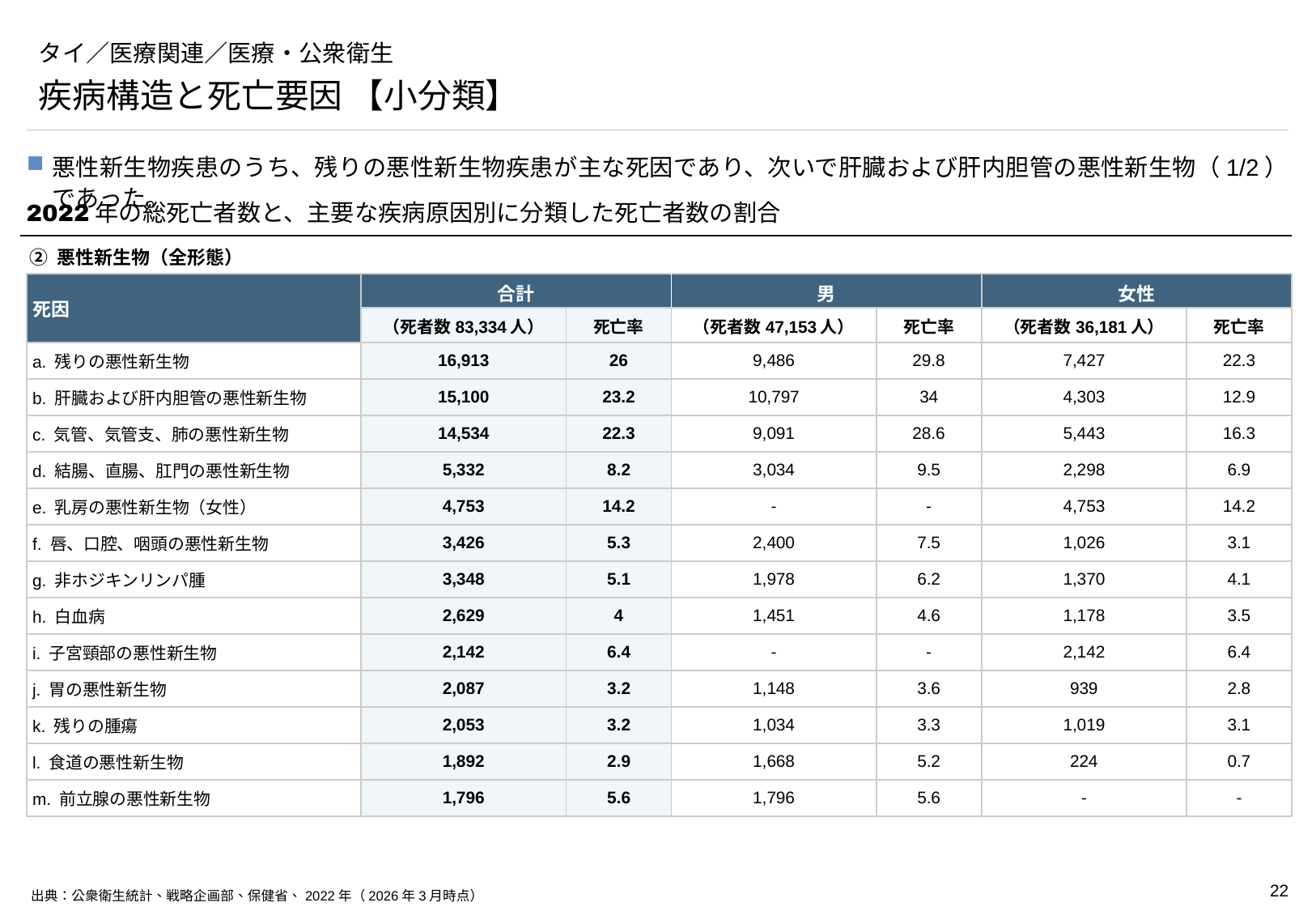

# タイ／医療関連／医療・公衆衛生
疾病構造と死亡要因 【小分類】
悪性新生物疾患のうち、残りの悪性新生物疾患が主な死因であり、次いで肝臓および肝内胆管の悪性新生物（1/2）であった。
2022年の総死亡者数と、主要な疾病原因別に分類した死亡者数の割合
➁ 悪性新生物（全形態）
| 死因 | 合計 |  | 男 |  | 女性 |  |
| --- | --- | --- | --- | --- | --- | --- |
|  | （死者数83,334人） | 死亡率 | （死者数47,153人） | 死亡率 | （死者数36,181人） | 死亡率 |
| a. 残りの悪性新生物 | 16,913 | 26 | 9,486 | 29.8 | 7,427 | 22.3 |
| b. 肝臓および肝内胆管の悪性新生物 | 15,100 | 23.2 | 10,797 | 34 | 4,303 | 12.9 |
| c. 気管、気管支、肺の悪性新生物 | 14,534 | 22.3 | 9,091 | 28.6 | 5,443 | 16.3 |
| d. 結腸、直腸、肛門の悪性新生物 | 5,332 | 8.2 | 3,034 | 9.5 | 2,298 | 6.9 |
| e. 乳房の悪性新生物（女性） | 4,753 | 14.2 | - | - | 4,753 | 14.2 |
| f. 唇、口腔、咽頭の悪性新生物 | 3,426 | 5.3 | 2,400 | 7.5 | 1,026 | 3.1 |
| g. 非ホジキンリンパ腫 | 3,348 | 5.1 | 1,978 | 6.2 | 1,370 | 4.1 |
| h. 白血病 | 2,629 | 4 | 1,451 | 4.6 | 1,178 | 3.5 |
| i. 子宮頸部の悪性新生物 | 2,142 | 6.4 | - | - | 2,142 | 6.4 |
| j. 胃の悪性新生物 | 2,087 | 3.2 | 1,148 | 3.6 | 939 | 2.8 |
| k. 残りの腫瘍 | 2,053 | 3.2 | 1,034 | 3.3 | 1,019 | 3.1 |
| l. 食道の悪性新生物 | 1,892 | 2.9 | 1,668 | 5.2 | 224 | 0.7 |
| m. 前立腺の悪性新生物 | 1,796 | 5.6 | 1,796 | 5.6 | - | - |
出典：公衆衛生統計、戦略企画部、保健省、2022年（2026年3月時点）